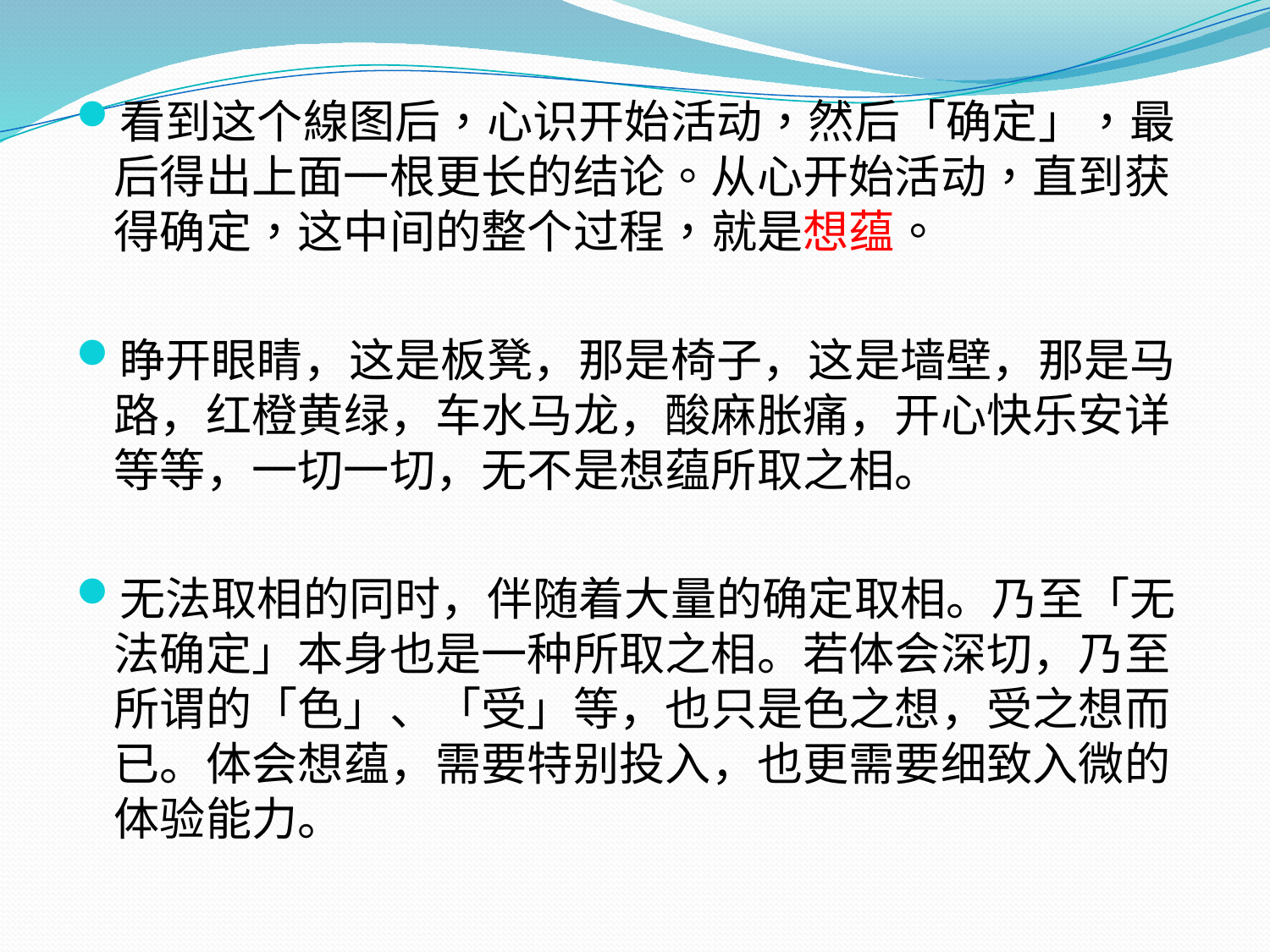

看到这个線图后，心识开始活动，然后「确定」，最后得出上面一根更长的结论。从心开始活动，直到获得确定，这中间的整个过程，就是想蕴。

睁开眼睛，这是板凳，那是椅子，这是墙壁，那是马路，红橙黄绿，车水马龙，酸麻胀痛，开心快乐安详等等，一切一切，无不是想蕴所取之相。

无法取相的同时，伴随着大量的确定取相。乃至「无法确定」本身也是一种所取之相。若体会深切，乃至所谓的「色」、「受」等，也只是色之想，受之想而已。体会想蕴，需要特别投入，也更需要细致入微的体验能力。